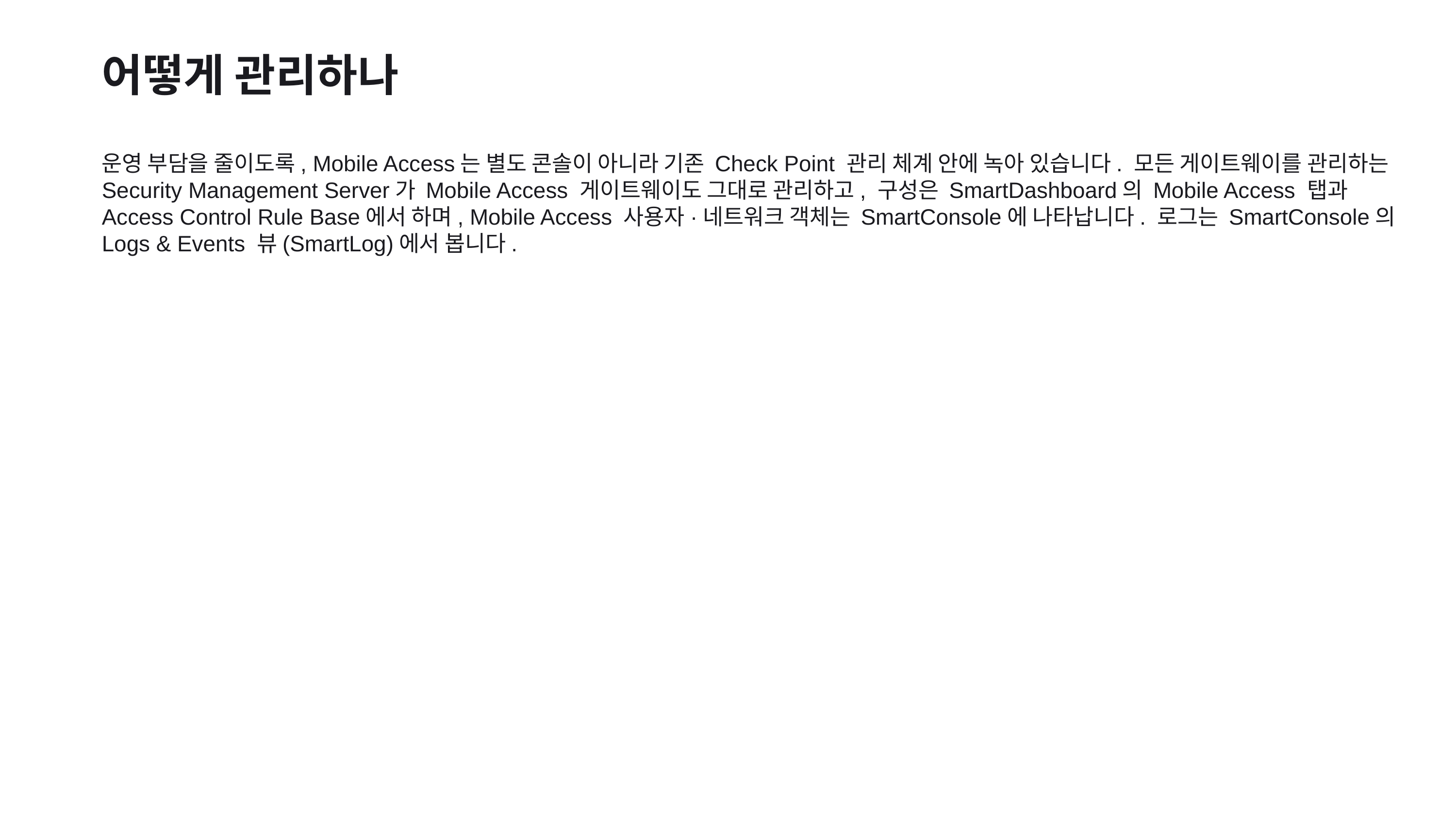

어떻게 관리하나
운영 부담을 줄이도록, Mobile Access는 별도 콘솔이 아니라 기존 Check Point 관리 체계 안에 녹아 있습니다. 모든 게이트웨이를 관리하는 Security Management Server가 Mobile Access 게이트웨이도 그대로 관리하고, 구성은 SmartDashboard의 Mobile Access 탭과 Access Control Rule Base에서 하며, Mobile Access 사용자·네트워크 객체는 SmartConsole에 나타납니다. 로그는 SmartConsole의 Logs & Events 뷰(SmartLog)에서 봅니다.